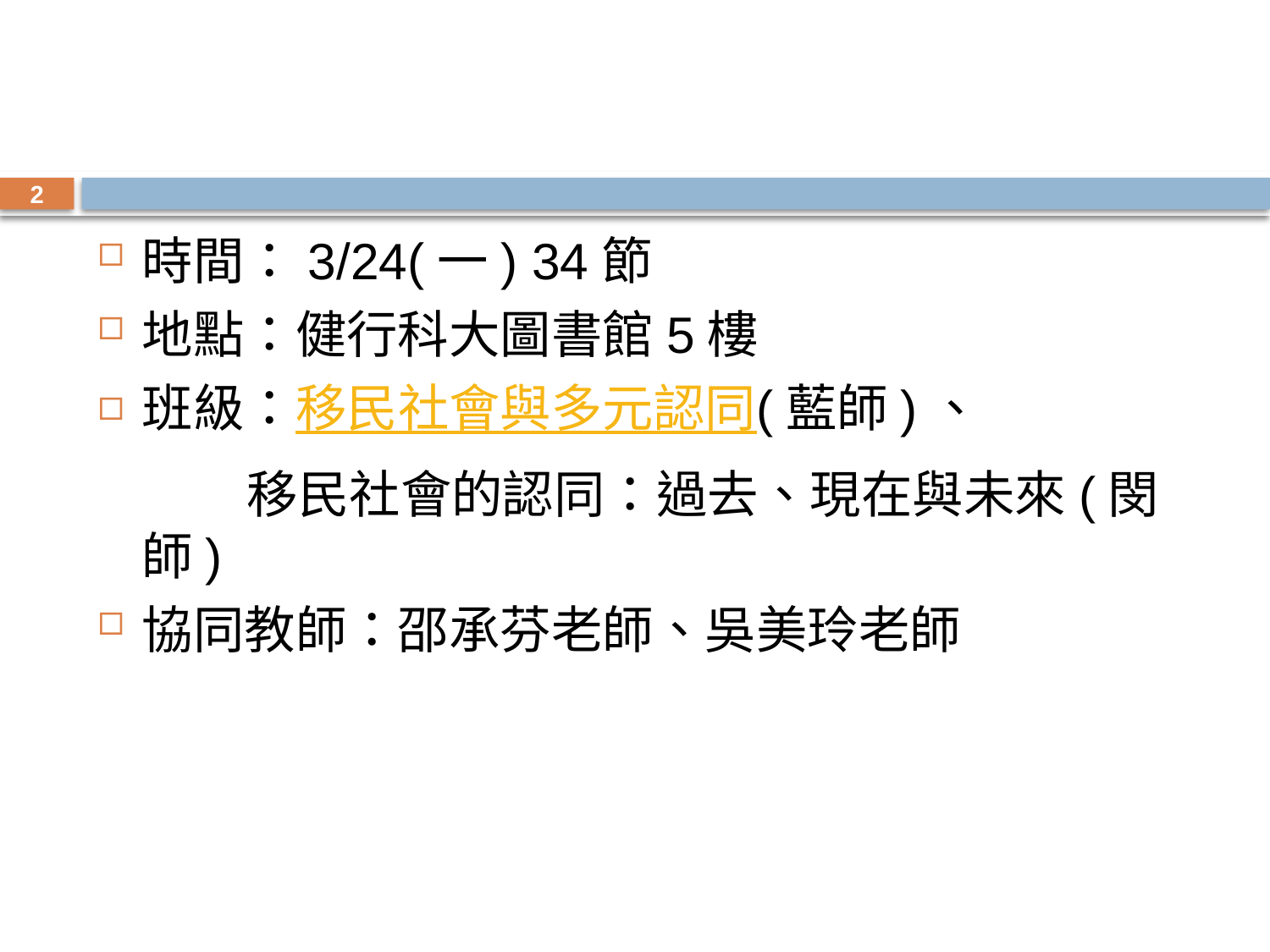

#
2
時間：3/24(一) 34節
地點：健行科大圖書館5樓
班級：移民社會與多元認同(藍師)、
            移民社會的認同：過去、現在與未來(閔師)
協同教師：邵承芬老師、吳美玲老師